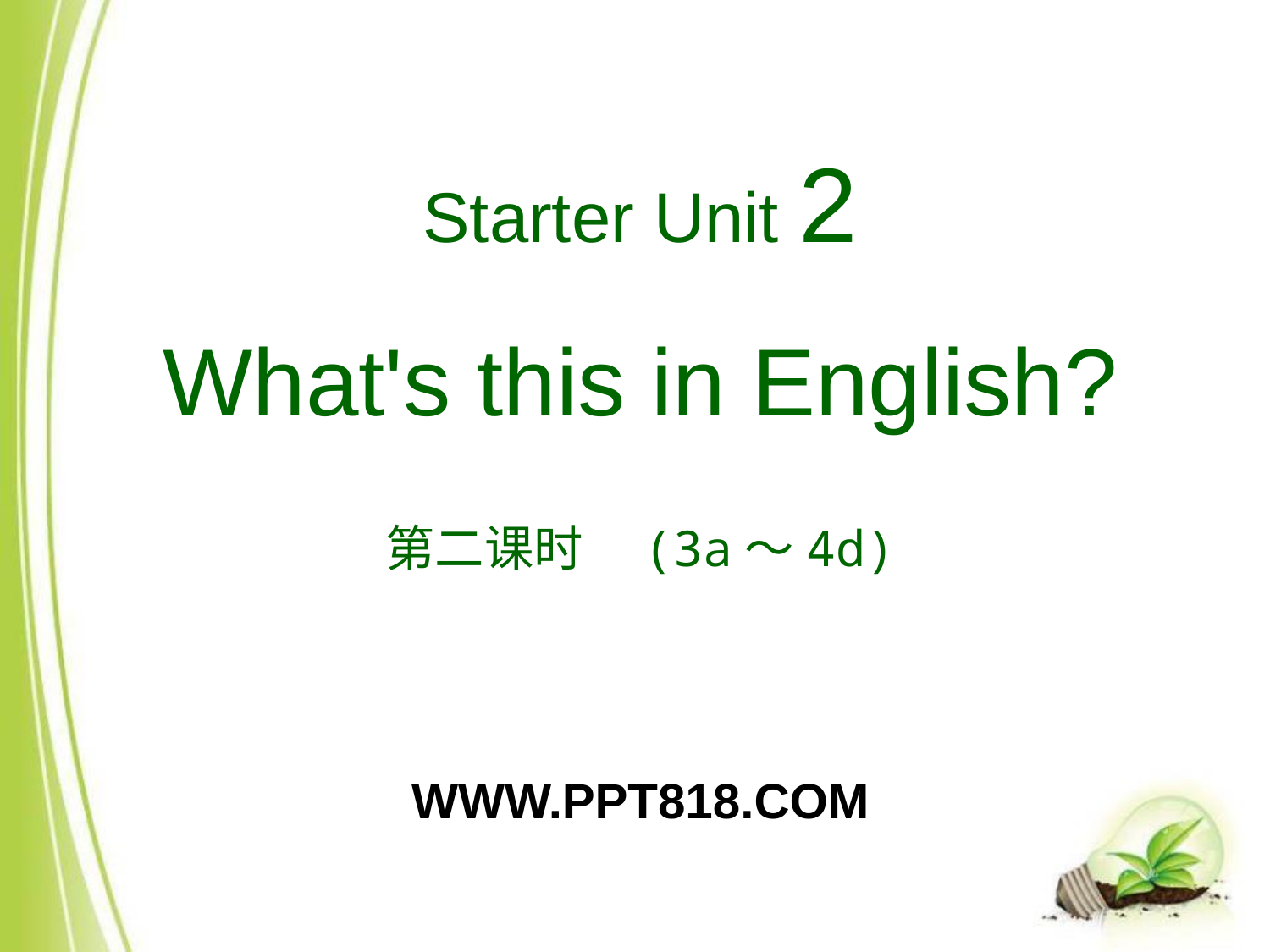

Starter Unit 2
What's this in English?
第二课时　(3a～4d)
WWW.PPT818.COM